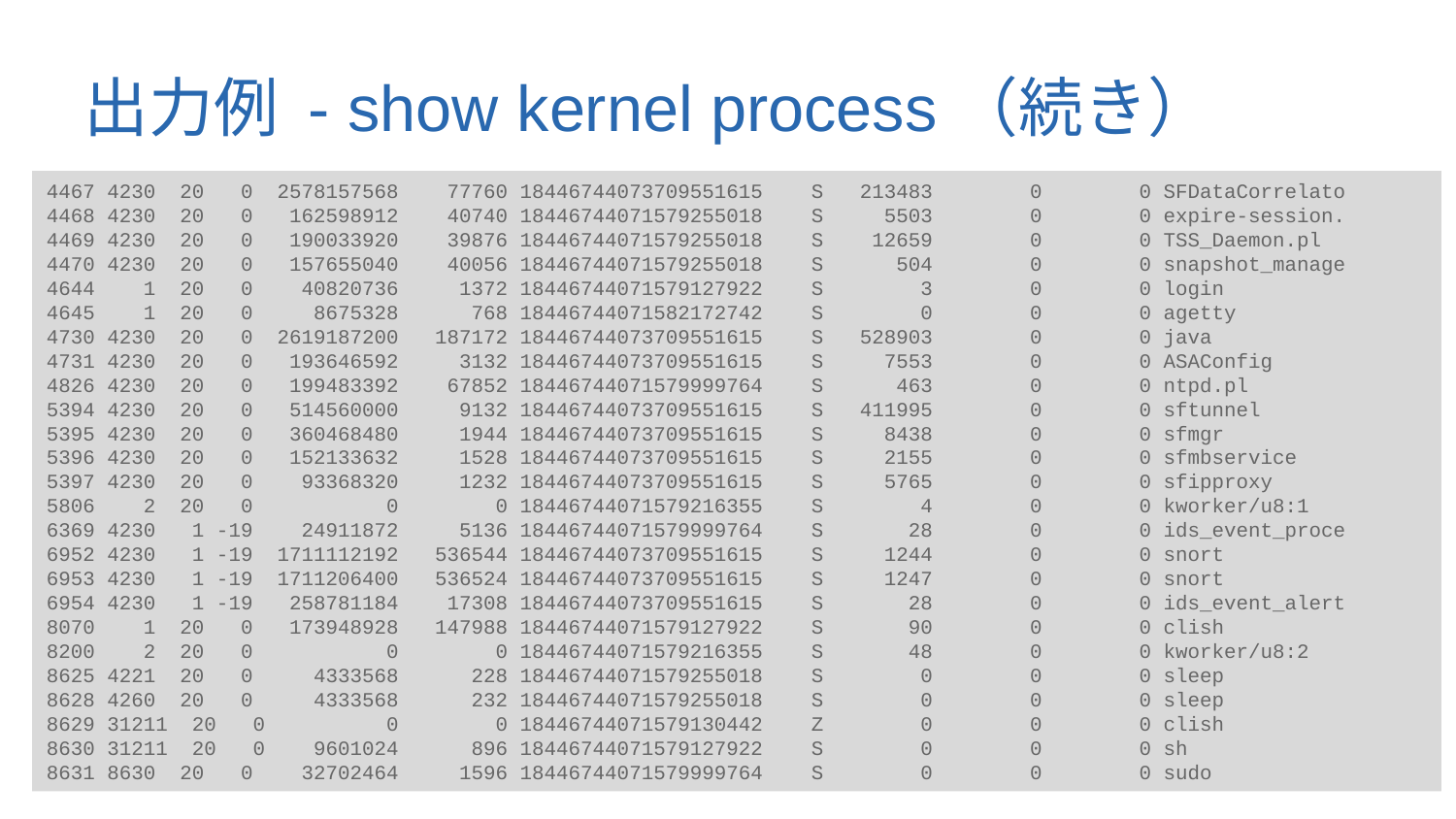

# 出力例 - show kernel process（続き）
4467 4230  20   0  2578157568    77760 18446744073709551615    S   213483        0        0 SFDataCorrelato
4468 4230  20   0   162598912    40740 18446744071579255018    S     5503        0        0 expire-session.
4469 4230  20   0   190033920    39876 18446744071579255018    S    12659        0        0 TSS_Daemon.pl
4470 4230  20   0   157655040    40056 18446744071579255018    S      504        0        0 snapshot_manage
4644    1  20   0    40820736     1372 18446744071579127922    S        3        0        0 login
4645    1  20   0     8675328      768 18446744071582172742    S        0        0        0 agetty
4730 4230  20   0  2619187200   187172 18446744073709551615    S   528903        0        0 java
4731 4230  20   0   193646592     3132 18446744073709551615    S     7553        0        0 ASAConfig
4826 4230  20   0   199483392    67852 18446744071579999764    S      463        0        0 ntpd.pl
5394 4230  20   0   514560000     9132 18446744073709551615    S   411995        0        0 sftunnel
5395 4230  20   0   360468480     1944 18446744073709551615    S     8438        0        0 sfmgr
5396 4230  20   0   152133632     1528 18446744073709551615    S     2155        0        0 sfmbservice
5397 4230  20   0    93368320     1232 18446744073709551615    S     5765        0        0 sfipproxy
5806    2  20   0           0        0 18446744071579216355    S        4        0        0 kworker/u8:1
6369 4230   1 -19    24911872     5136 18446744071579999764    S       28        0        0 ids_event_proce
6952 4230   1 -19  1711112192   536544 18446744073709551615    S     1244        0        0 snort
6953 4230   1 -19  1711206400   536524 18446744073709551615    S     1247        0        0 snort
6954 4230   1 -19   258781184    17308 18446744073709551615    S       28        0        0 ids_event_alert
8070    1  20   0   173948928   147988 18446744071579127922    S       90        0        0 clish
8200    2  20   0           0        0 18446744071579216355    S       48        0        0 kworker/u8:2
8625 4221  20   0     4333568      228 18446744071579255018    S        0        0        0 sleep
8628 4260  20   0     4333568      232 18446744071579255018    S        0        0        0 sleep
8629 31211  20   0          0        0 18446744071579130442    Z        0        0        0 clish
8630 31211  20   0    9601024      896 18446744071579127922    S        0        0        0 sh
8631 8630  20   0    32702464     1596 18446744071579999764    S        0        0        0 sudo